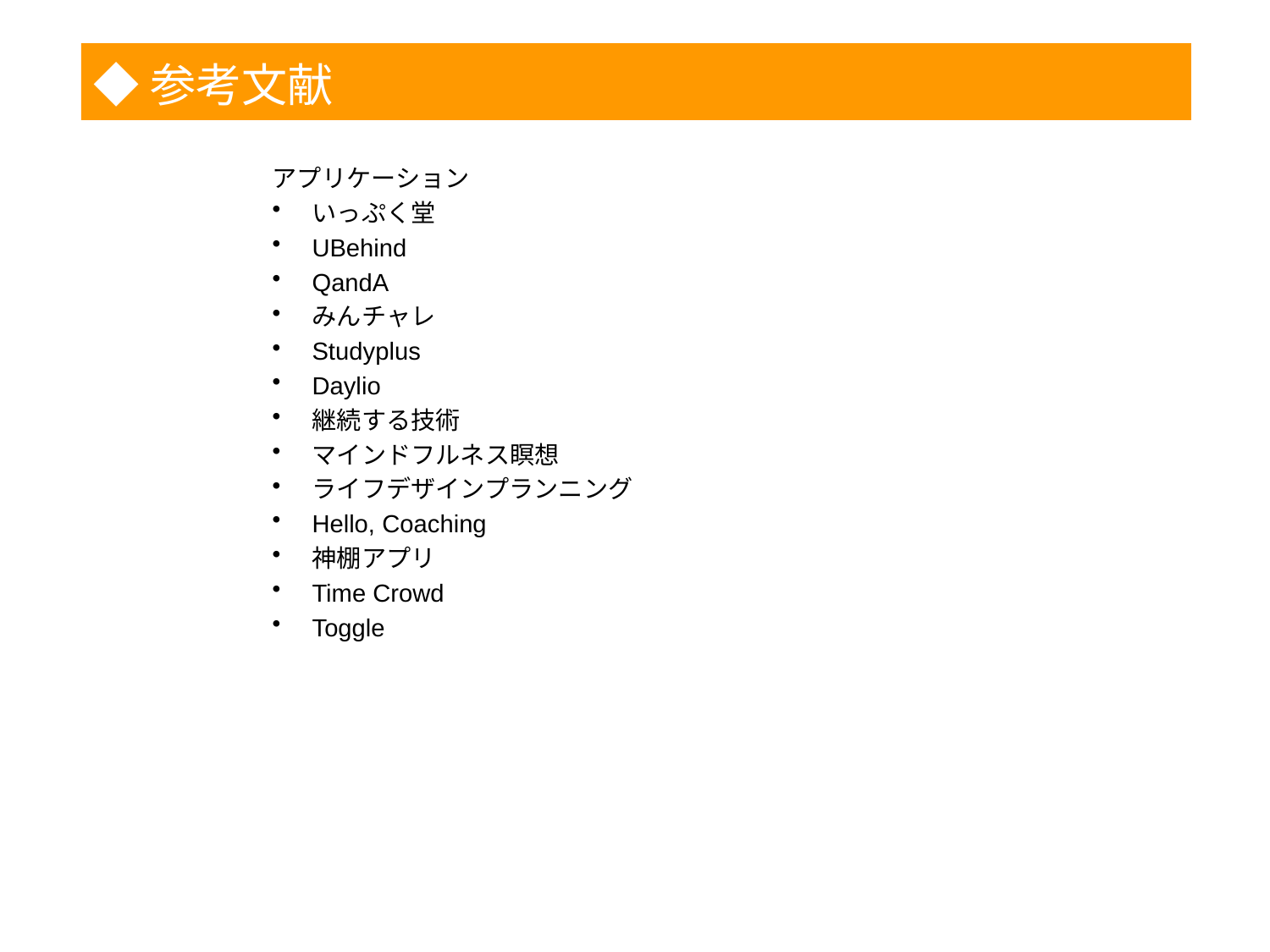

◆参考文献

1
アプリケーション
いっぷく堂
UBehind
QandA
みんチャレ
Studyplus
Daylio
継続する技術
マインドフルネス瞑想
ライフデザインプランニング
Hello, Coaching
神棚アプリ
Time Crowd
Toggle